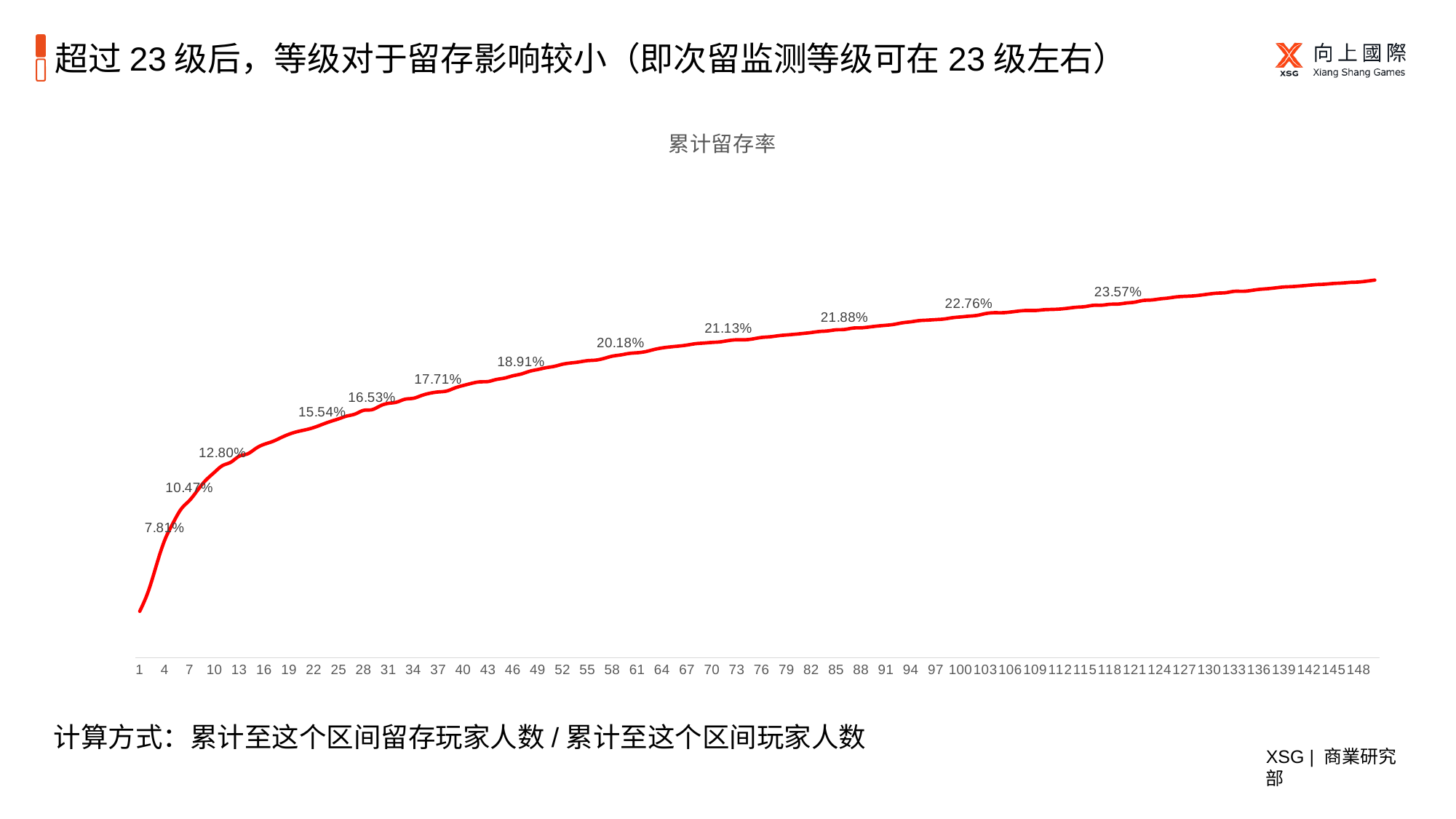

# 超过23级后，等级对于留存影响较小（即次留监测等级可在23级左右）

### Chart:

| Category | 累计留存率 |
|---|---|
| 1 | 0.030864197530864196 |
| 2 | 0.043697478991596636 |
| 3 | 0.061371841155234655 |
| 4 | 0.078125 |
| 5 | 0.08950276243093923 |
| 6 | 0.09907223326706428 |
| 7 | 0.10474430067775724 |
| 8 | 0.11175281547790933 |
| 9 | 0.1184065934065934 |
| 10 | 0.12346625766871165 |
| 11 | 0.1280369290573372 |
| 12 | 0.13029162746942616 |
| 13 | 0.13426349496797804 |
| 14 | 0.13579697239536956 |
| 15 | 0.13942931258106356 |
| 16 | 0.14216614090431126 |
| 17 | 0.1440116038126813 |
| 18 | 0.14652537191766862 |
| 19 | 0.1488933601609658 |
| 20 | 0.150616792678074 |
| 21 | 0.1518664047151277 |
| 22 | 0.15336827800427102 |
| 23 | 0.15539761813292355 |
| 24 | 0.1574144486692015 |
| 25 | 0.15917215428033865 |
| 26 | 0.16105635112516273 |
| 27 | 0.16244686749214562 |
| 28 | 0.16483314998166484 |
| 29 | 0.16527120495085548 |
| 30 | 0.1678372051143526 |
| 31 | 0.16952177016416844 |
| 32 | 0.170333569907736 |
| 33 | 0.17226816822101004 |
| 34 | 0.17288491854965843 |
| 35 | 0.17476066144473454 |
| 36 | 0.1762571280456195 |
| 37 | 0.17710657285052342 |
| 38 | 0.17770570160464322 |
| 39 | 0.17975241648295742 |
| 40 | 0.18138907619689817 |
| 41 | 0.18281013933187845 |
| 42 | 0.18382352941176472 |
| 43 | 0.18403990024937655 |
| 44 | 0.18541184254052265 |
| 45 | 0.18635170603674542 |
| 46 | 0.18786692759295498 |
| 47 | 0.18905311028098098 |
| 48 | 0.19085326438267614 |
| 49 | 0.19205404535949816 |
| 50 | 0.1932544757033248 |
| 51 | 0.1941747572815534 |
| 52 | 0.19559359644951657 |
| 53 | 0.19643139112584873 |
| 54 | 0.19710099259492675 |
| 55 | 0.1979559748427673 |
| 56 | 0.19833673309273497 |
| 57 | 0.19946808510638298 |
| 58 | 0.20096738960836324 |
| 59 | 0.20177487155534796 |
| 60 | 0.20276354603322466 |
| 61 | 0.20322430630909935 |
| 62 | 0.20398701900788133 |
| 63 | 0.2053612694500077 |
| 64 | 0.2064516129032258 |
| 65 | 0.2071395740769113 |
| 66 | 0.2076770148340725 |
| 67 | 0.2083523853071178 |
| 68 | 0.20924574209245742 |
| 69 | 0.2096798664846002 |
| 70 | 0.21011201937632457 |
| 71 | 0.21047863505964065 |
| 72 | 0.21133554416641542 |
| 73 | 0.2118796992481203 |
| 74 | 0.2118847539015606 |
| 75 | 0.21251122418437593 |
| 76 | 0.21343283582089553 |
| 77 | 0.21385991058122206 |
| 78 | 0.2145724907063197 |
| 79 | 0.21508089654148732 |
| 80 | 0.21555555555555556 |
| 81 | 0.2160922940393433 |
| 82 | 0.21671095364629467 |
| 83 | 0.21742334905660377 |
| 84 | 0.21780721118469462 |
| 85 | 0.21853429284770157 |
| 86 | 0.21875 |
| 87 | 0.21966588511137164 |
| 88 | 0.21986231141057566 |
| 89 | 0.22040339082139726 |
| 90 | 0.221055701370662 |
| 91 | 0.2215429403202329 |
| 92 | 0.22217378668991572 |
| 93 | 0.22322075663139584 |
| 94 | 0.22384604254087687 |
| 95 | 0.22464605605316382 |
| 96 | 0.22497836746466685 |
| 97 | 0.22532776257023485 |
| 98 | 0.22572291756581786 |
| 99 | 0.2265748313961831 |
| 100 | 0.22710360618202632 |
| 101 | 0.22761673568470656 |
| 102 | 0.2281477256523599 |
| 103 | 0.2293238434163701 |
| 104 | 0.22989485649332198 |
| 105 | 0.22990627662595853 |
| 106 | 0.23035460992907802 |
| 107 | 0.2310198300283286 |
| 108 | 0.23142250530785563 |
| 109 | 0.2314002828854314 |
| 110 | 0.23187791437049599 |
| 111 | 0.23210504023718764 |
| 112 | 0.2323745064861816 |
| 113 | 0.23295774647887324 |
| 114 | 0.23359100491918483 |
| 115 | 0.23399775407074677 |
| 116 | 0.23483256270141517 |
| 117 | 0.23491530169396613 |
| 118 | 0.2355406538139145 |
| 119 | 0.23569634384593915 |
| 120 | 0.2363838974787575 |
| 121 | 0.23695561430360373 |
| 122 | 0.23806218767351472 |
| 123 | 0.2383922383922384 |
| 124 | 0.23910336239103364 |
| 125 | 0.23967398811990606 |
| 126 | 0.24044695820113118 |
| 127 | 0.2408326440584505 |
| 128 | 0.24111325434003858 |
| 129 | 0.24167354803192953 |
| 130 | 0.24241175662683698 |
| 131 | 0.24296885718205516 |
| 132 | 0.24328399122807018 |
| 133 | 0.2441860465116279 |
| 134 | 0.24418922614164615 |
| 135 | 0.24470845281988257 |
| 136 | 0.2454657029864994 |
| 137 | 0.24591503267973855 |
| 138 | 0.24649898028552006 |
| 139 | 0.24708118381754005 |
| 140 | 0.2473541383989145 |
| 141 | 0.24776362157766332 |
| 142 | 0.2482394366197183 |
| 143 | 0.24868082803409552 |
| 144 | 0.24895256115691308 |
| 145 | 0.24942606347062796 |
| 146 | 0.24969631529221217 |
| 147 | 0.2501348435814455 |
| 148 | 0.25037057000404256 |
| 149 | 0.25097564257838784 |
| 150 | 0.25171347937105226 |
计算方式：累计至这个区间留存玩家人数/累计至这个区间玩家人数